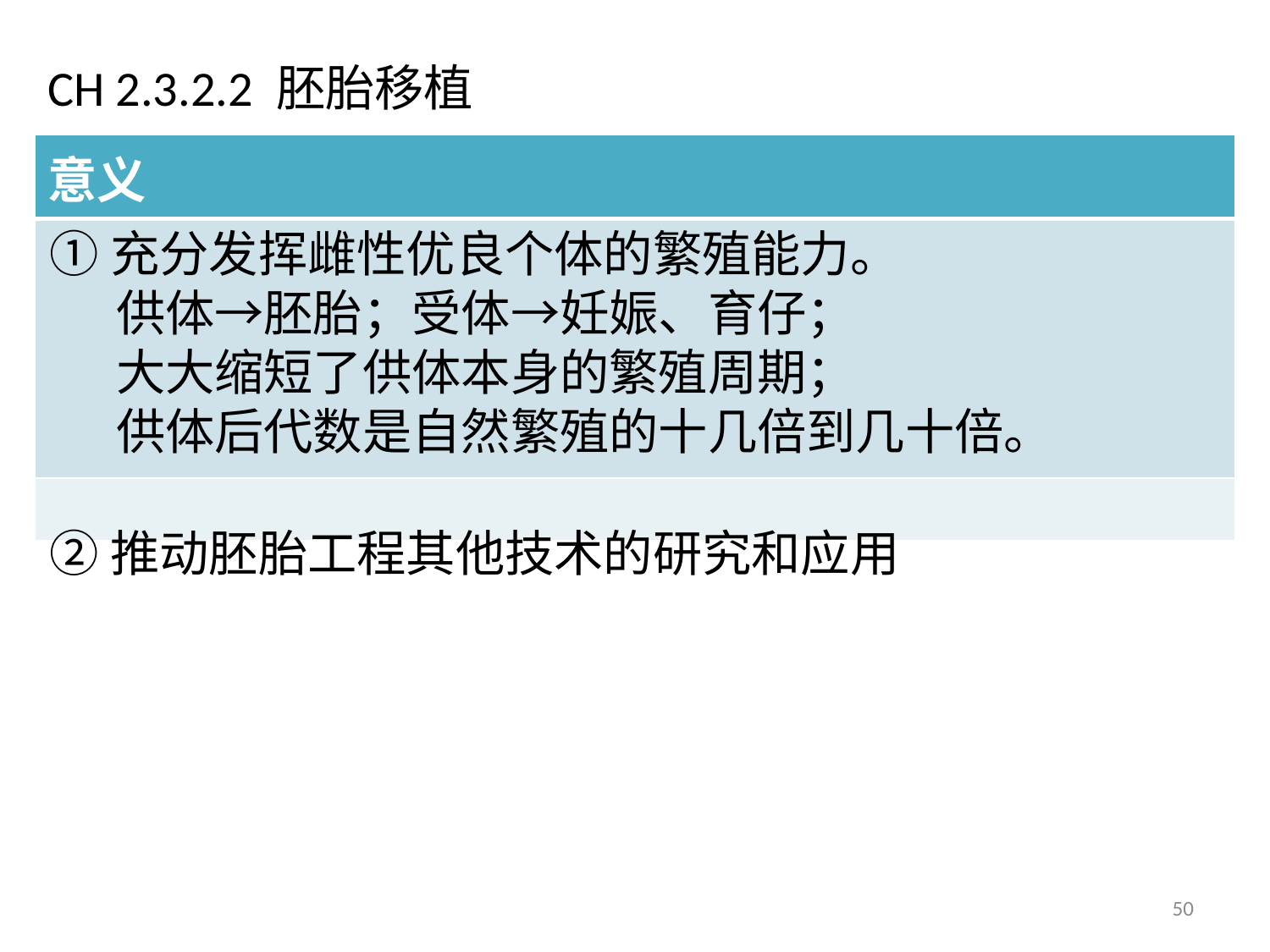

CH 2.3.2.2 胚胎移植
| 意义 |
| --- |
|  |
|  |
①充分发挥雌性优良个体的繁殖能力。
     供体→胚胎；受体→妊娠、育仔；
     大大缩短了供体本身的繁殖周期；
     供体后代数是自然繁殖的十几倍到几十倍。
②推动胚胎工程其他技术的研究和应用
50